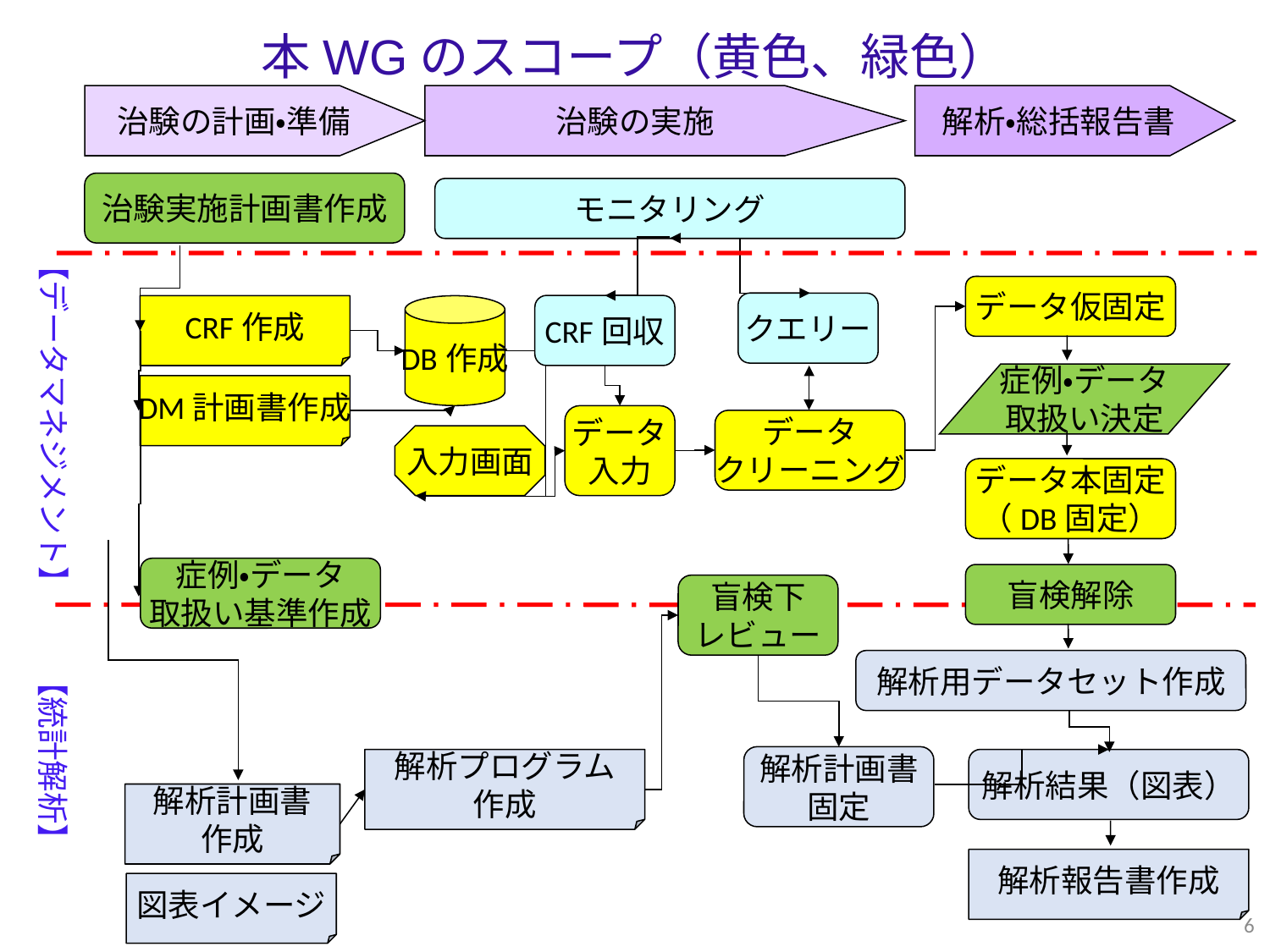

本WGのスコープ（黄色、緑色）
治験の計画・準備
治験の実施
解析・総括報告書
治験実施計画書作成
モニタリング
【データマネジメント】

データ仮固定
クエリー
CRF回収
CRF作成
DB作成

症例・データ
取扱い決定
DM計画書作成
データ
入力
データ
クリーニング
入力画面

データ本固定
（DB固定）

症例・データ
取扱い基準作成
盲検解除
盲検下
レビュー

解析用データセット作成
【統計解析】
解析計画書
固定
解析プログラム
作成
解析結果（図表）
解析計画書
作成

解析報告書作成
図表イメージ
6